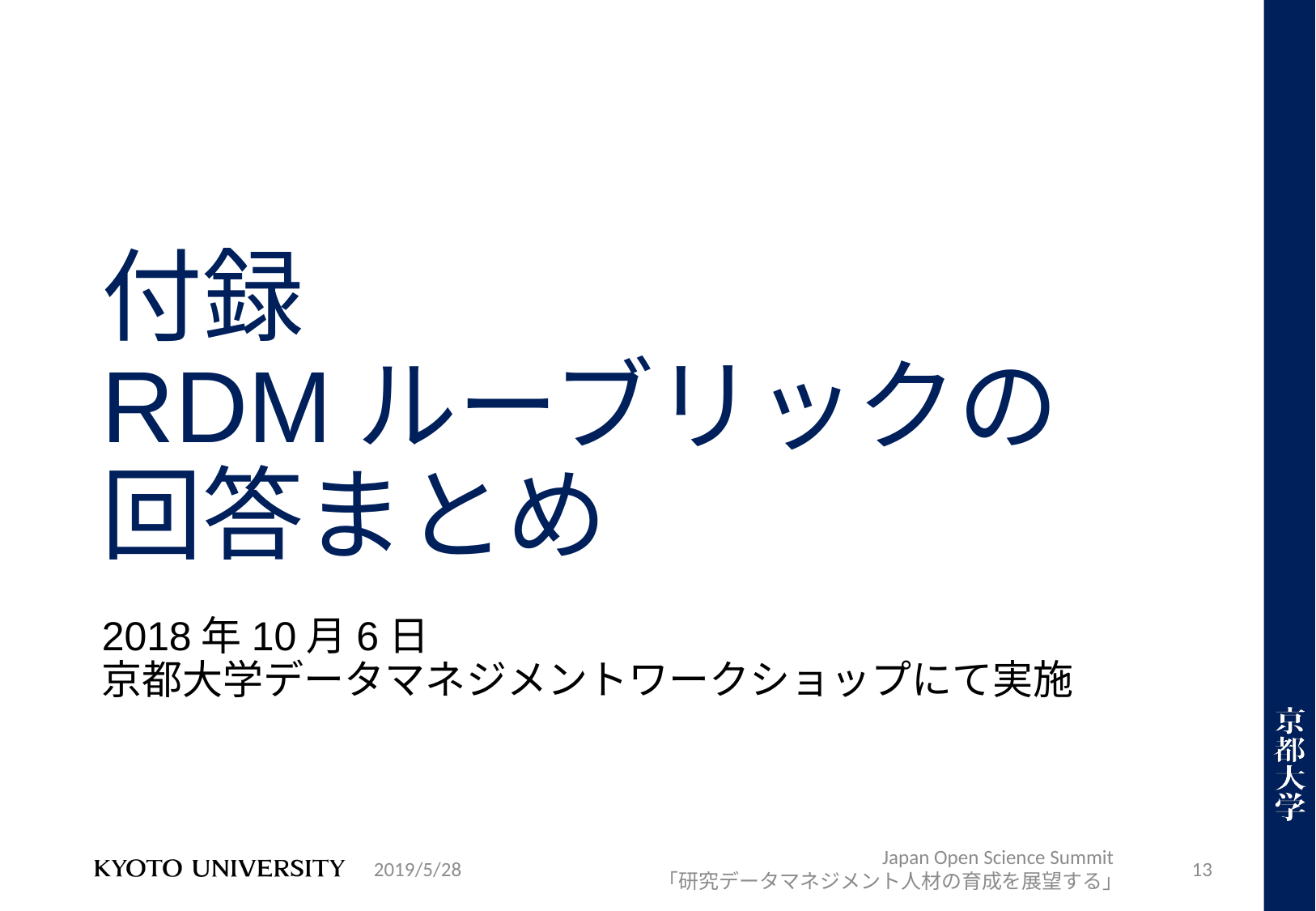

# 付録 RDMルーブリックの 回答まとめ
2018年10月6日
京都大学データマネジメントワークショップにて実施
2019/5/28
Japan Open Science Summit
「研究データマネジメント人材の育成を展望する」
13